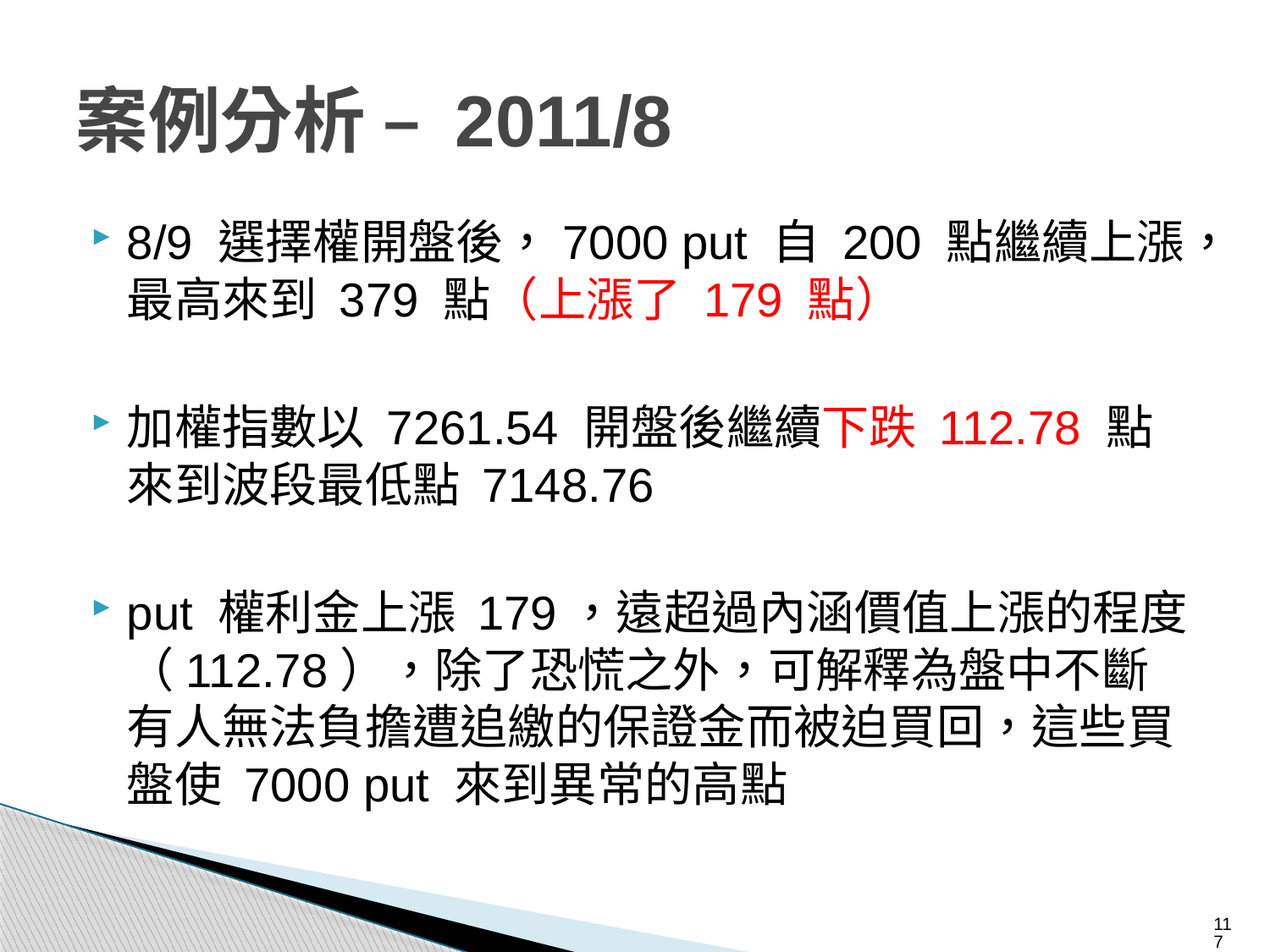

# 案例分析 – 2011/8
8/9 選擇權開盤後，7000 put 自 200 點繼續上漲，最高來到 379 點（上漲了 179 點）

加權指數以 7261.54 開盤後繼續下跌 112.78 點來到波段最低點 7148.76

put 權利金上漲 179，遠超過內涵價值上漲的程度（112.78），除了恐慌之外，可解釋為盤中不斷有人無法負擔遭追繳的保證金而被迫買回，這些買盤使 7000 put 來到異常的高點
117